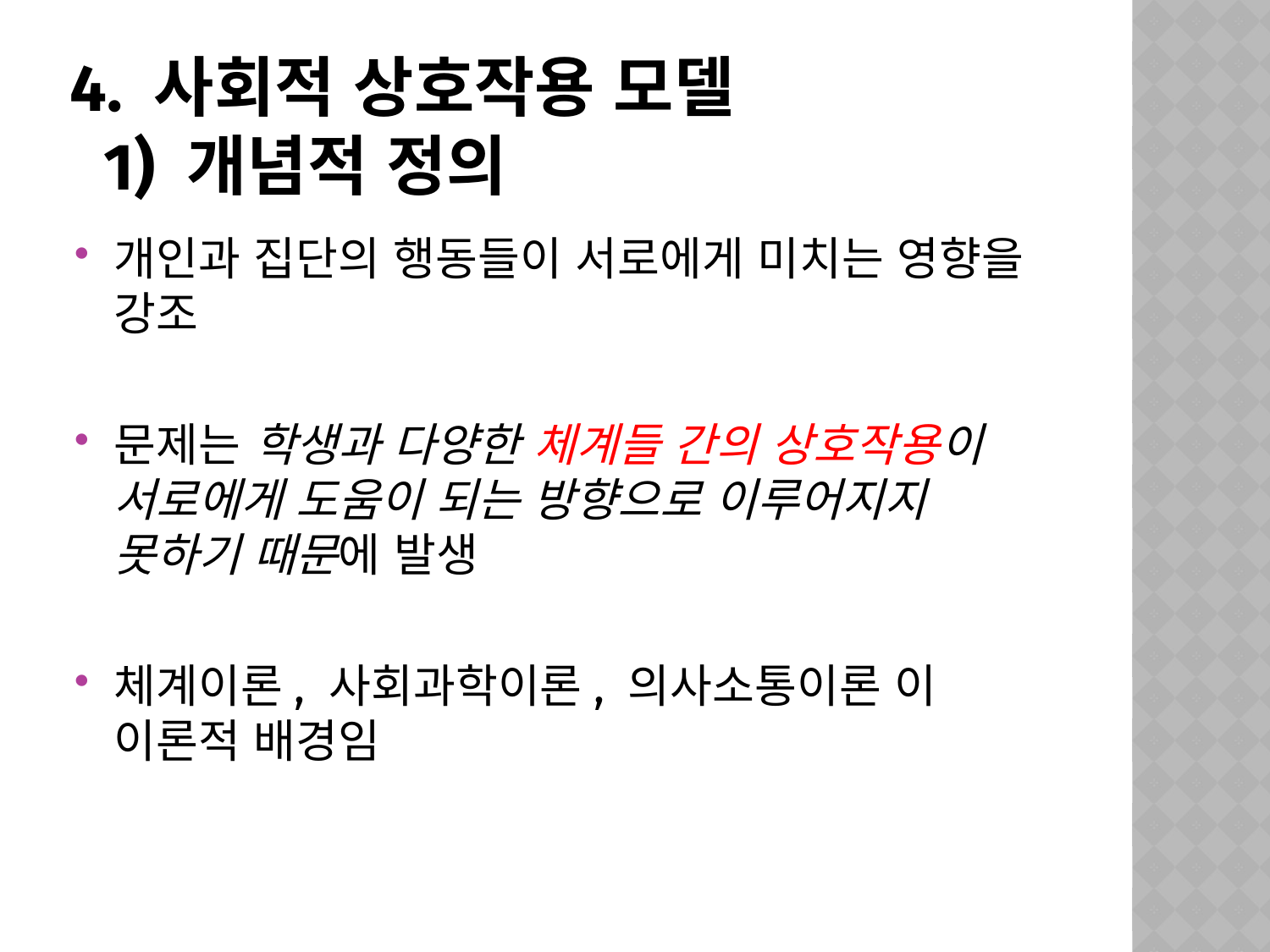

# 4. 사회적 상호작용 모델 1) 개념적 정의
개인과 집단의 행동들이 서로에게 미치는 영향을 강조

문제는 학생과 다양한 체계들 간의 상호작용이 서로에게 도움이 되는 방향으로 이루어지지 못하기 때문에 발생

체계이론, 사회과학이론, 의사소통이론 이 이론적 배경임